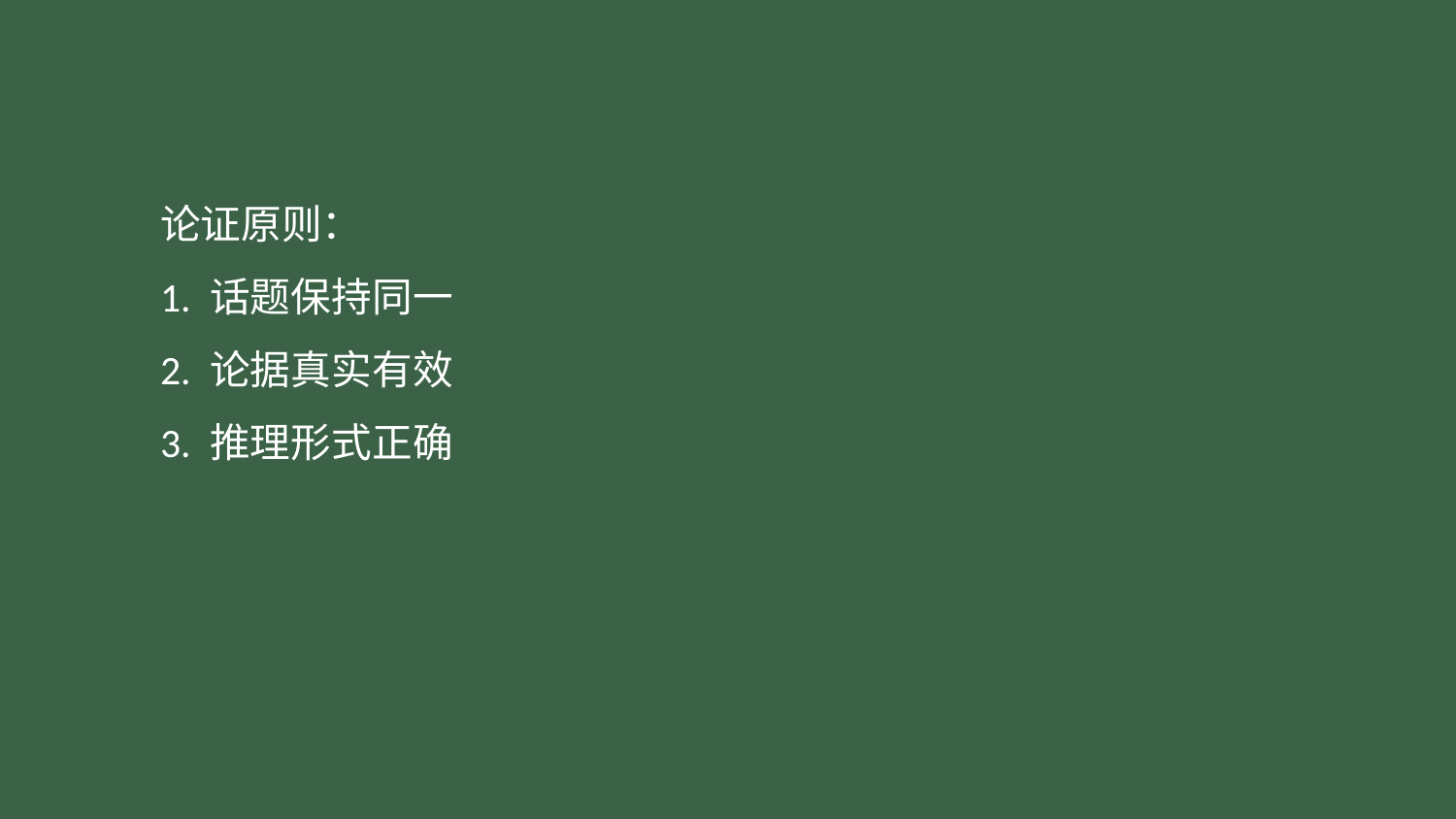

#
论证原则：
1. 话题保持同一
2. 论据真实有效
3. 推理形式正确